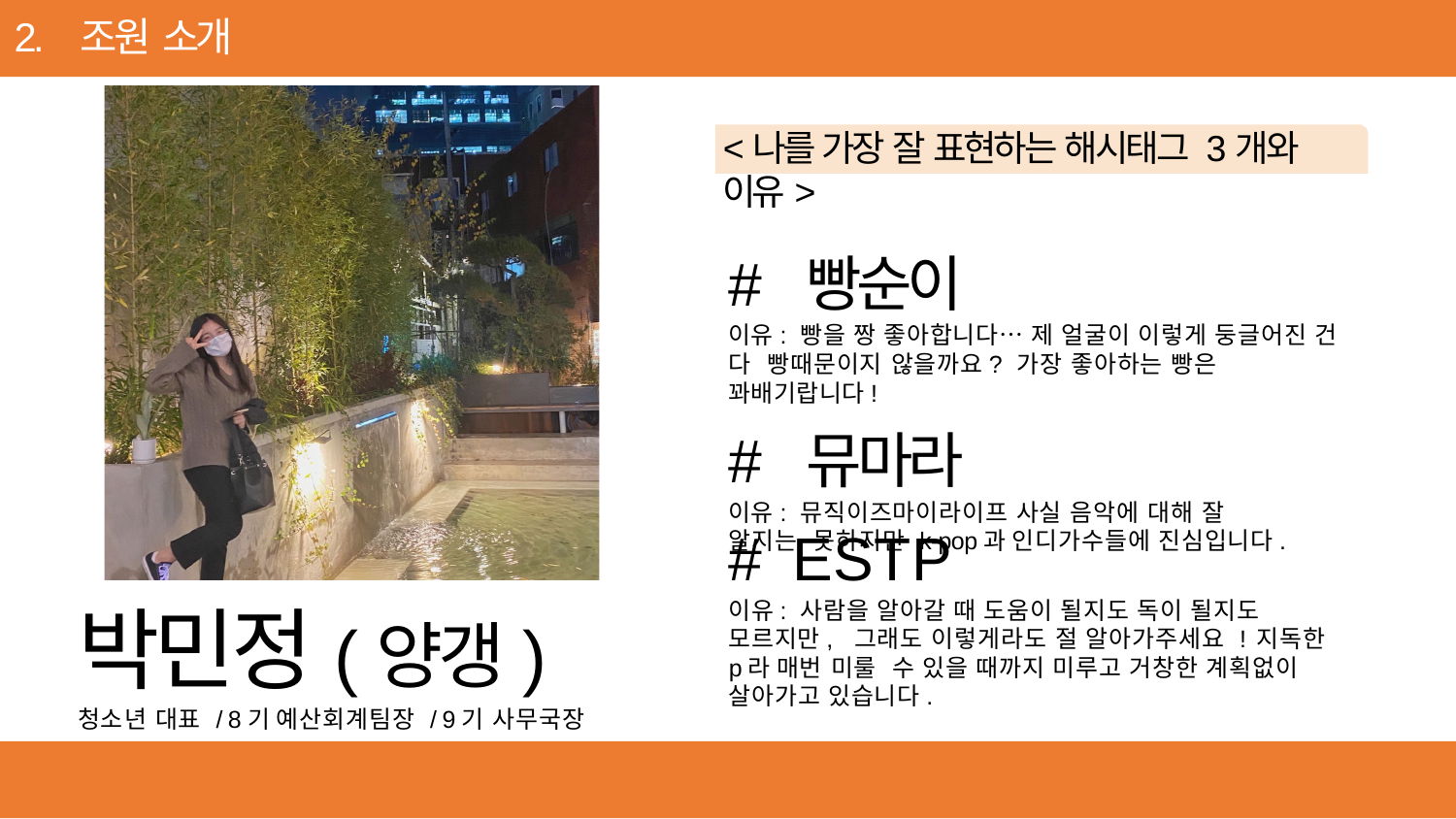

2.   조원 소개

<나를 가장 잘 표현하는 해시태그 3개와 이유>
# 빵순이
이유: 빵을 짱 좋아합니다… 제 얼굴이 이렇게 둥글어진 건 다  빵때문이지 않을까요? 가장 좋아하는 빵은 꽈배기랍니다!

# 뮤마라
이유: 뮤직이즈마이라이프 사실 음악에 대해 잘 알지는  못하지만 k-pop과 인디가수들에 진심입니다.

# ESTP
이유: 사람을 알아갈 때 도움이 될지도 독이 될지도 모르지만,  그래도 이렇게라도 절 알아가주세요 ! 지독한 p라 매번 미룰  수 있을 때까지 미루고 거창한 계획없이 살아가고 있습니다.
박민정(양갱)
청소년 대표 / 8기 예산회계팀장 / 9기 사무국장